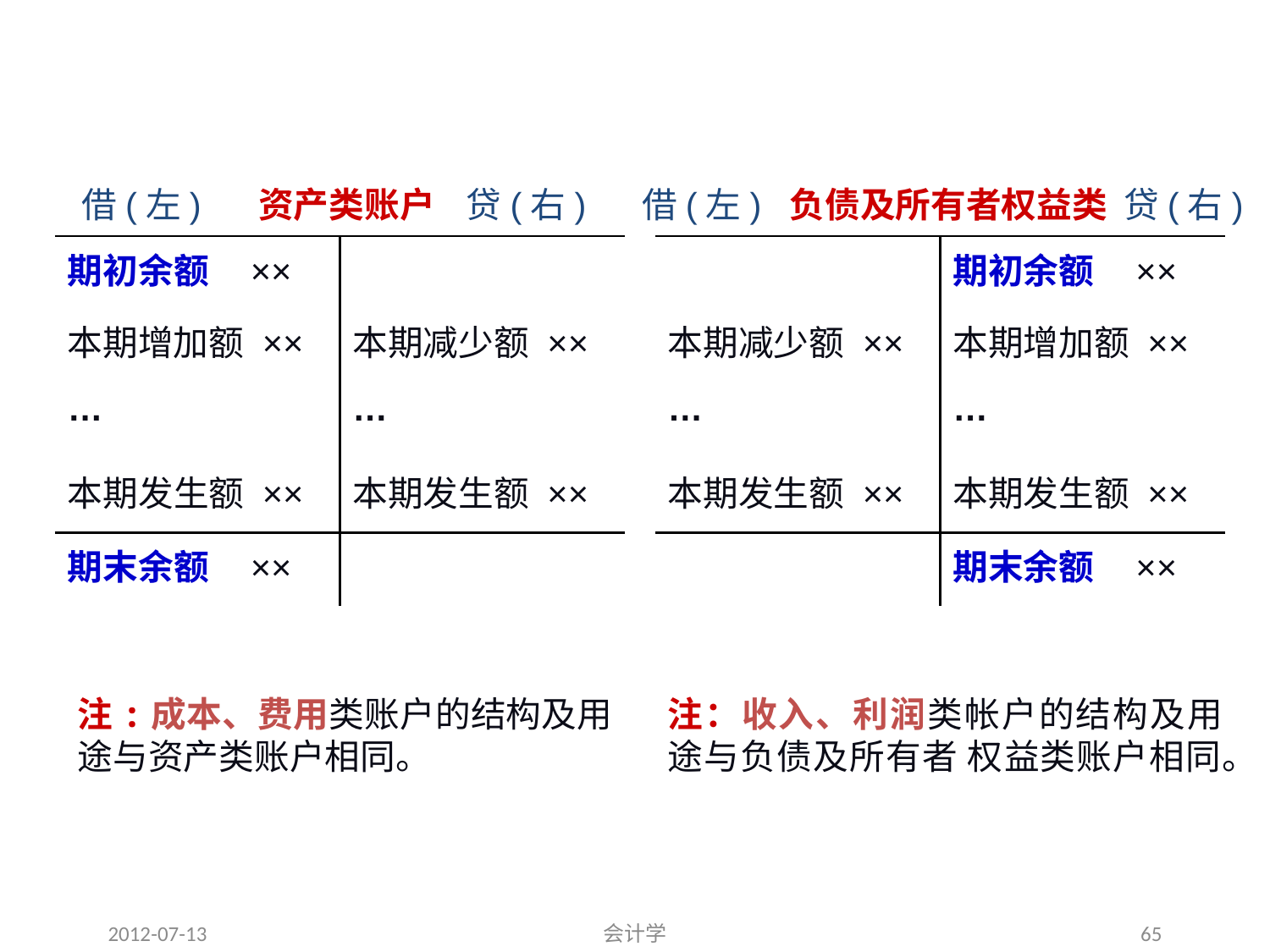

# 3.借贷记账法账户结构及账户用法
借(左)     资产类账户    贷(右)
借(左)  负债及所有者权益类  贷(右)
| 期初余额 ×× |  |
| --- | --- |
| 本期增加额 ×× | 本期减少额 ×× |
| … | … |
| 本期发生额 ×× | 本期发生额 ×× |
| 期末余额 ×× |  |
|  | 期初余额 ×× |
| --- | --- |
| 本期减少额 ×× | 本期增加额 ×× |
| … | … |
| 本期发生额 ×× | 本期发生额 ×× |
|  | 期末余额 ×× |
注:成本、费用类账户的结构及用途与资产类账户相同。
注：收入、利润类帐户的结构及用途与负债及所有者 权益类账户相同。
2012-07-13
会计学
65